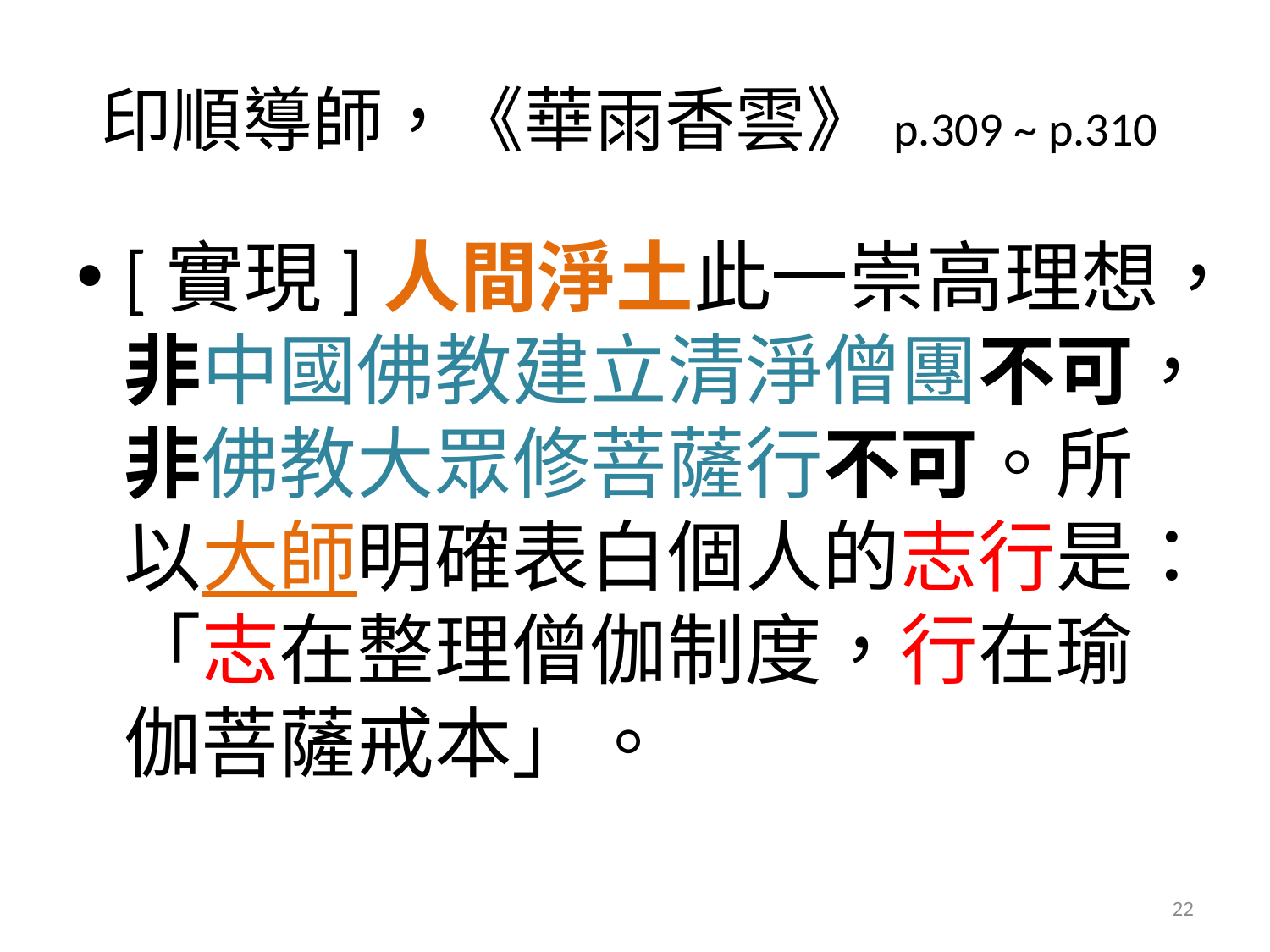

# 印順導師，《華雨香雲》p.309 ~ p.310
[實現]人間淨土此一崇高理想，非中國佛教建立清淨僧團不可，非佛教大眾修菩薩行不可。所以大師明確表白個人的志行是：「志在整理僧伽制度，行在瑜伽菩薩戒本」。

22